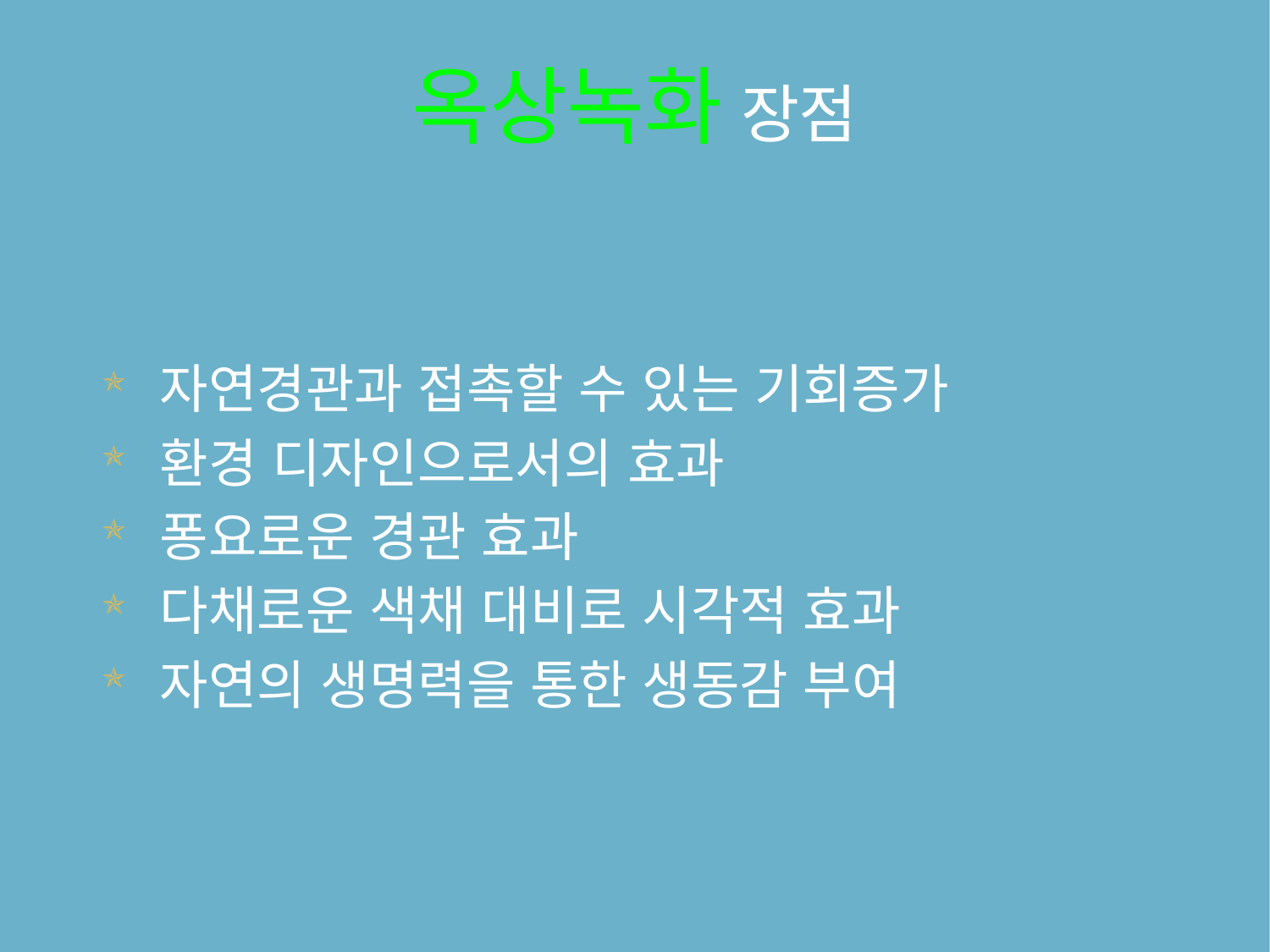

# 옥상녹화 장점
자연경관과 접촉할 수 있는 기회증가
환경 디자인으로서의 효과
퐁요로운 경관 효과
다채로운 색채 대비로 시각적 효과
자연의 생명력을 통한 생동감 부여